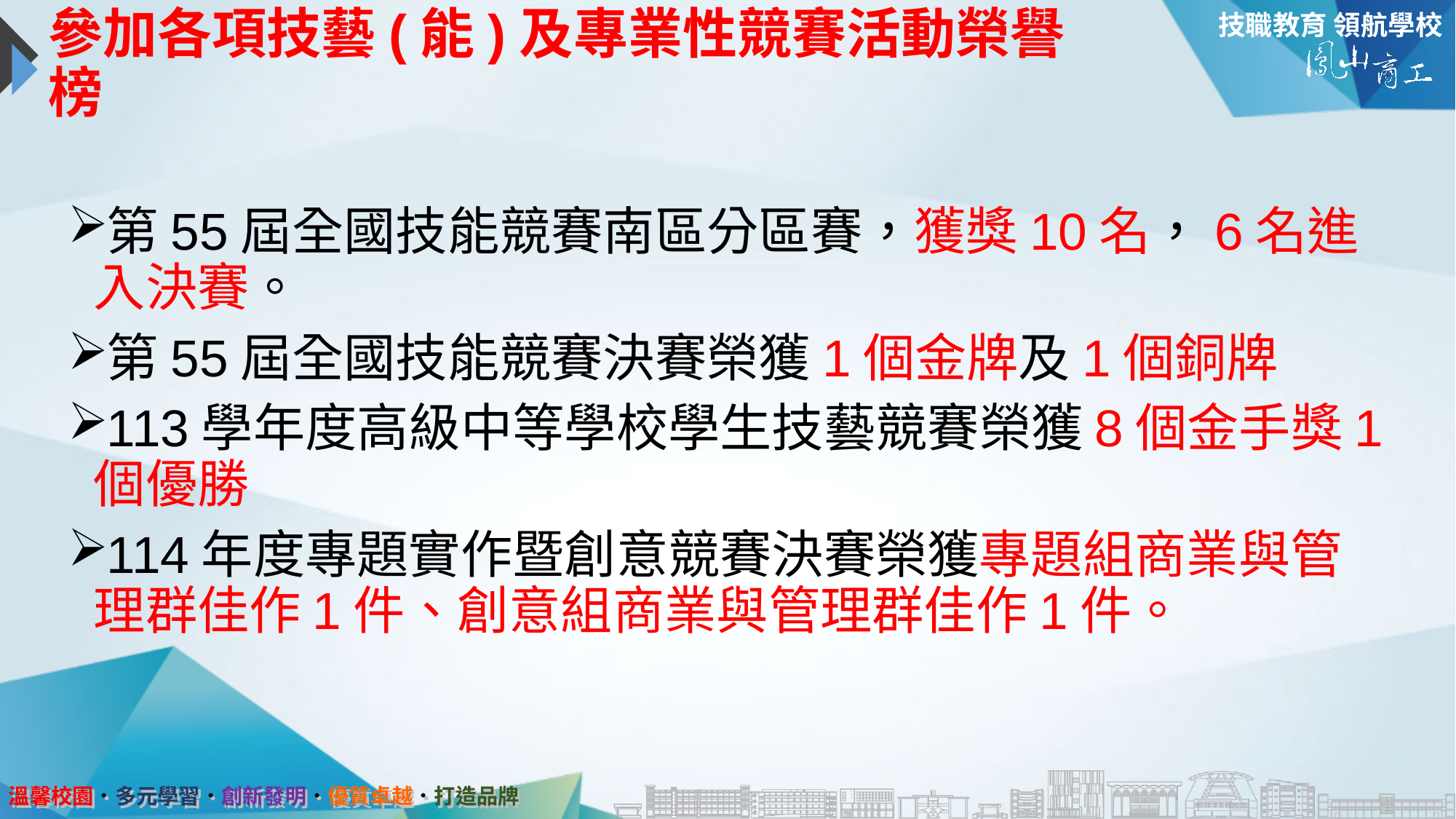

# 參加各項技藝(能)及專業性競賽活動榮譽榜
第55屆全國技能競賽南區分區賽，獲獎10名，6名進入決賽。
第55屆全國技能競賽決賽榮獲1個金牌及1個銅牌
113學年度高級中等學校學生技藝競賽榮獲8個金手獎1個優勝
114年度專題實作暨創意競賽決賽榮獲專題組商業與管理群佳作1件、創意組商業與管理群佳作1件。